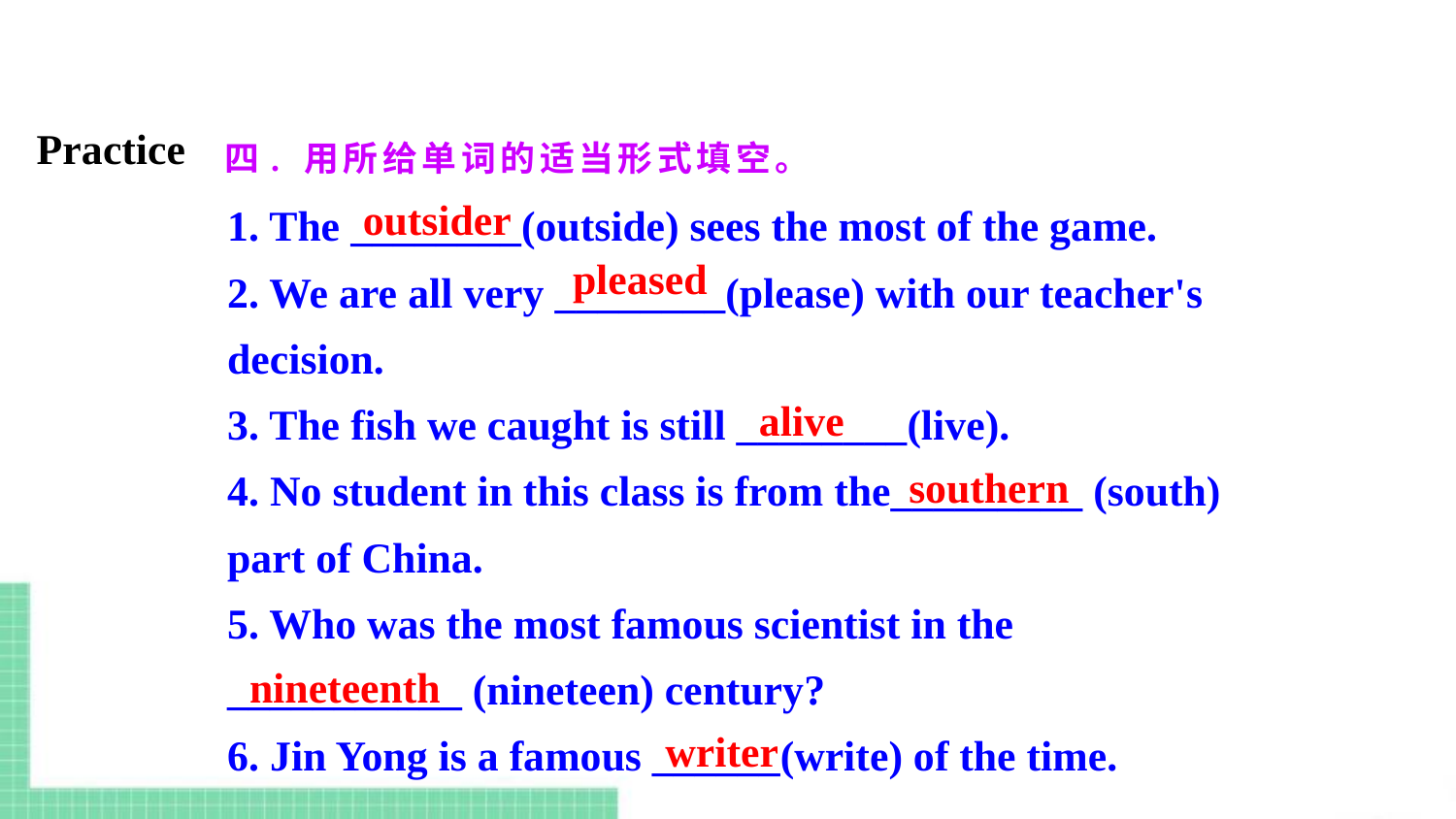

Practice
# 四. 用所给单词的适当形式填空。
1. The ________(outside) sees the most of the game.
2. We are all very ________(please) with our teacher's decision.
3. The fish we caught is still ________(live).
4. No student in this class is from the_________ (south) part of China.
5. Who was the most famous scientist in the ___________ (nineteen) century?
6. Jin Yong is a famous ______(write) of the time.
 outsider
pleased
alive
southern
nineteenth
writer